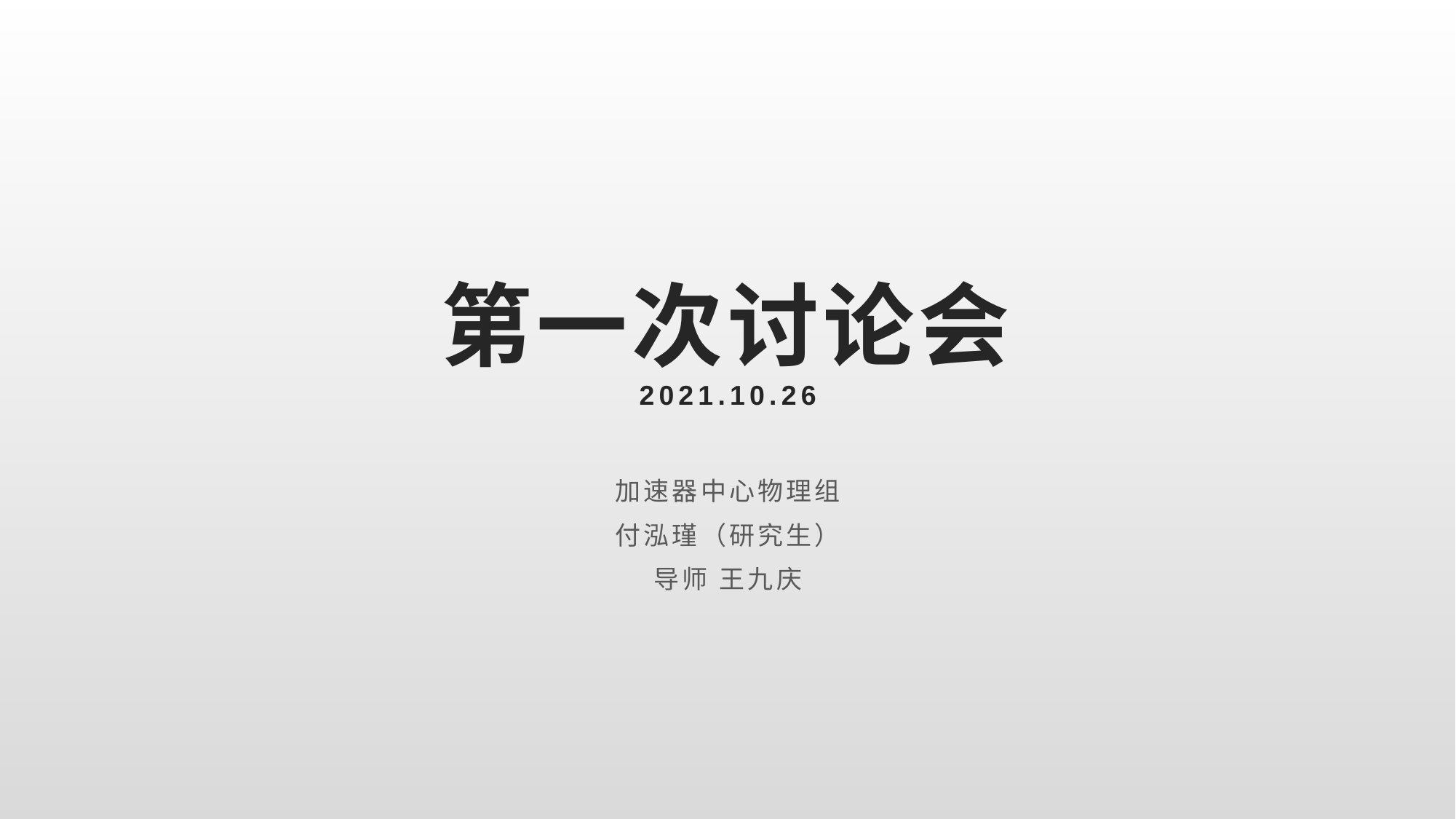

# 第一次讨论会 2021.10.26

加速器中心物理组
付泓瑾（研究生）
导师 王九庆